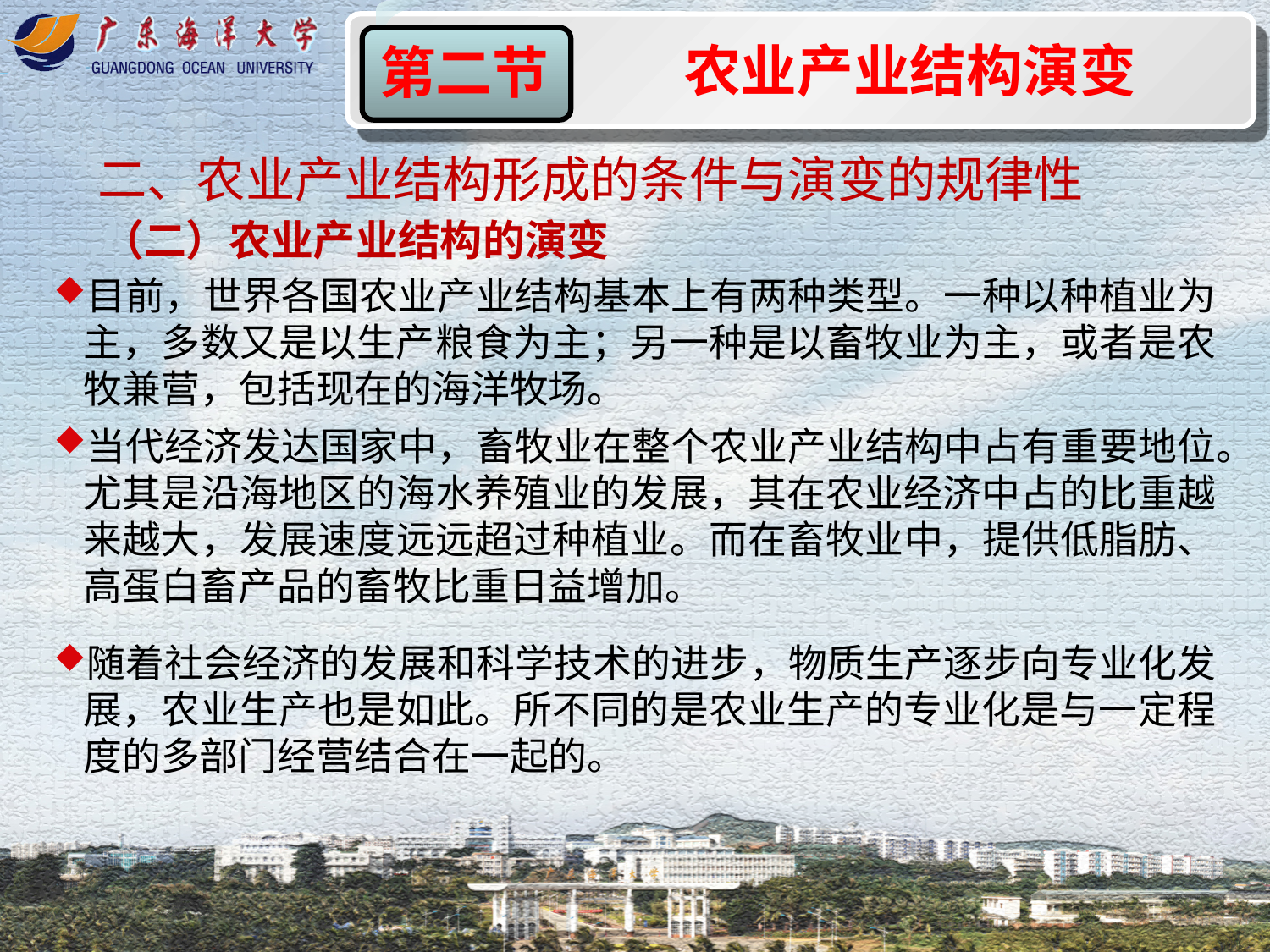

农业产业结构演变

第二节
二、农业产业结构形成的条件与演变的规律性
（二）农业产业结构的演变
目前，世界各国农业产业结构基本上有两种类型。一种以种植业为主，多数又是以生产粮食为主；另一种是以畜牧业为主，或者是农牧兼营，包括现在的海洋牧场。
当代经济发达国家中，畜牧业在整个农业产业结构中占有重要地位。尤其是沿海地区的海水养殖业的发展，其在农业经济中占的比重越来越大，发展速度远远超过种植业。而在畜牧业中，提供低脂肪、高蛋白畜产品的畜牧比重日益增加。
随着社会经济的发展和科学技术的进步，物质生产逐步向专业化发展，农业生产也是如此。所不同的是农业生产的专业化是与一定程度的多部门经营结合在一起的。